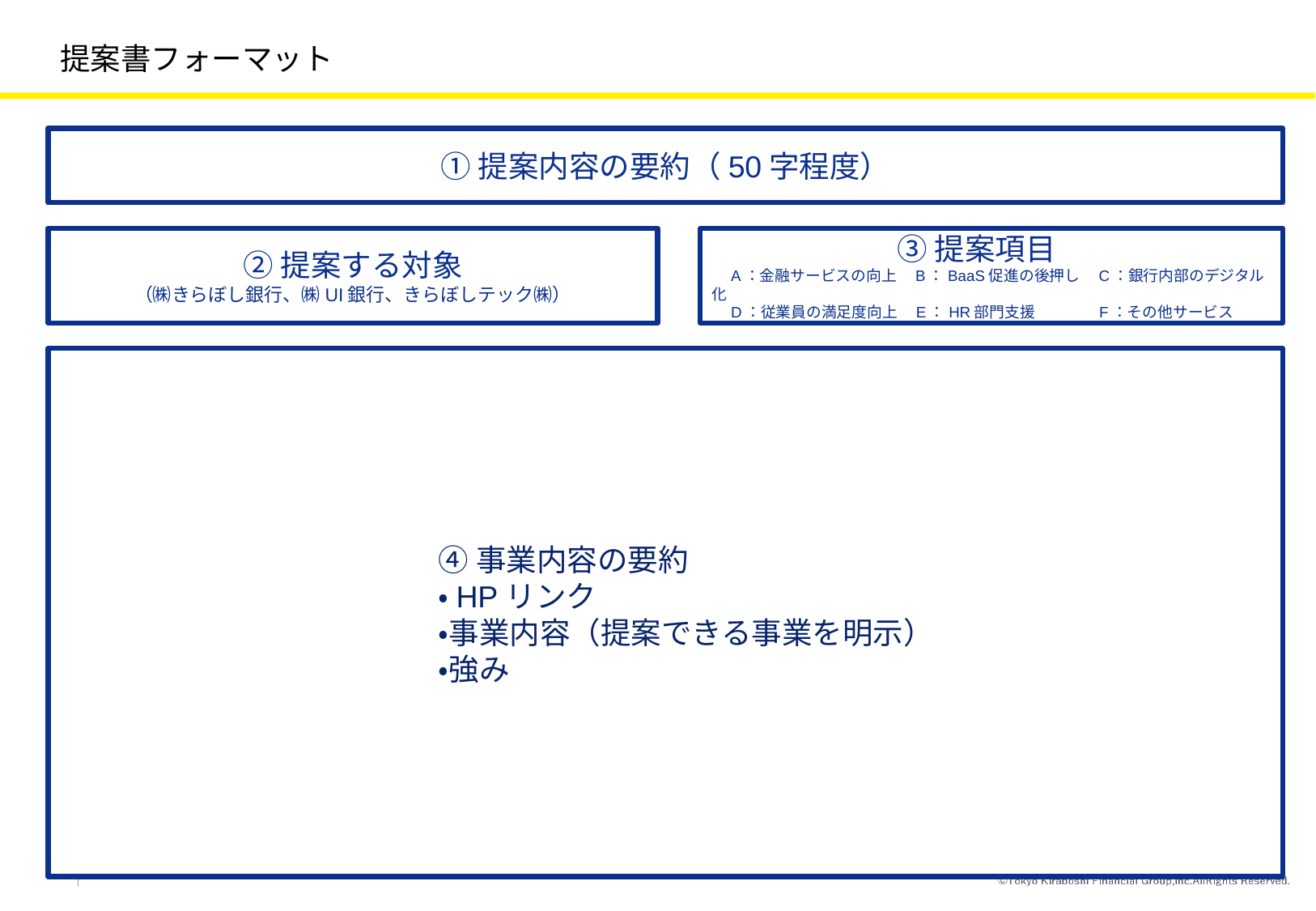

提案書フォーマット
①提案内容の要約（50字程度）
②提案する対象
（㈱きらぼし銀行、㈱UI銀行、きらぼしテック㈱）
③提案項目
　A：金融サービスの向上　B：BaaS促進の後押し　C：銀行内部のデジタル化
　D：従業員の満足度向上　E：HR部門支援　　　　F：その他サービス

④事業内容の要約
・HPリンク
・事業内容（提案できる事業を明示）
・強み